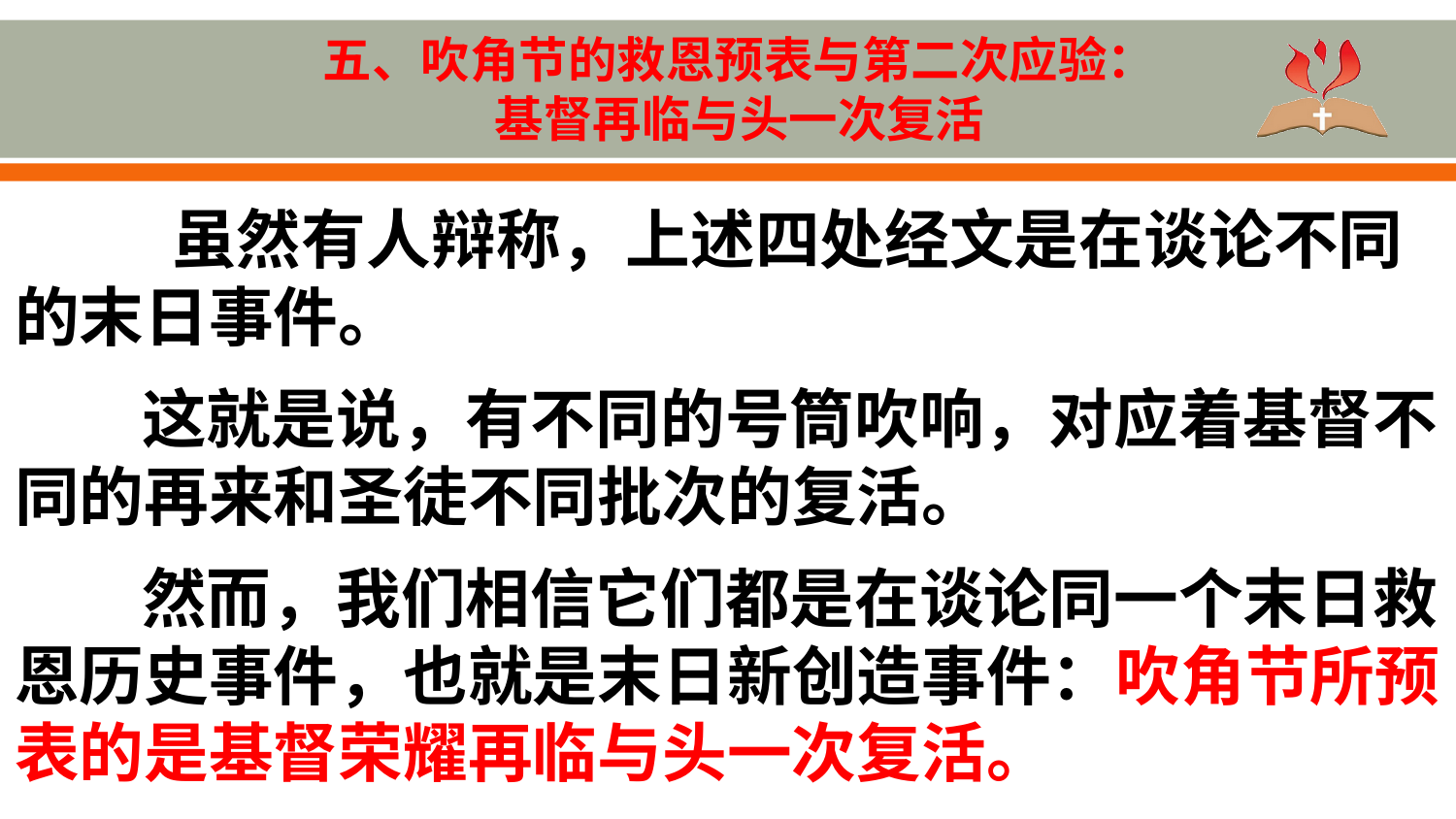

# 五、吹角节的救恩预表与第二次应验： 基督再临与头一次复活
 虽然有人辩称，上述四处经文是在谈论不同的末日事件。
这就是说，有不同的号筒吹响，对应着基督不同的再来和圣徒不同批次的复活。
然而，我们相信它们都是在谈论同一个末日救恩历史事件，也就是末日新创造事件：吹角节所预表的是基督荣耀再临与头一次复活。